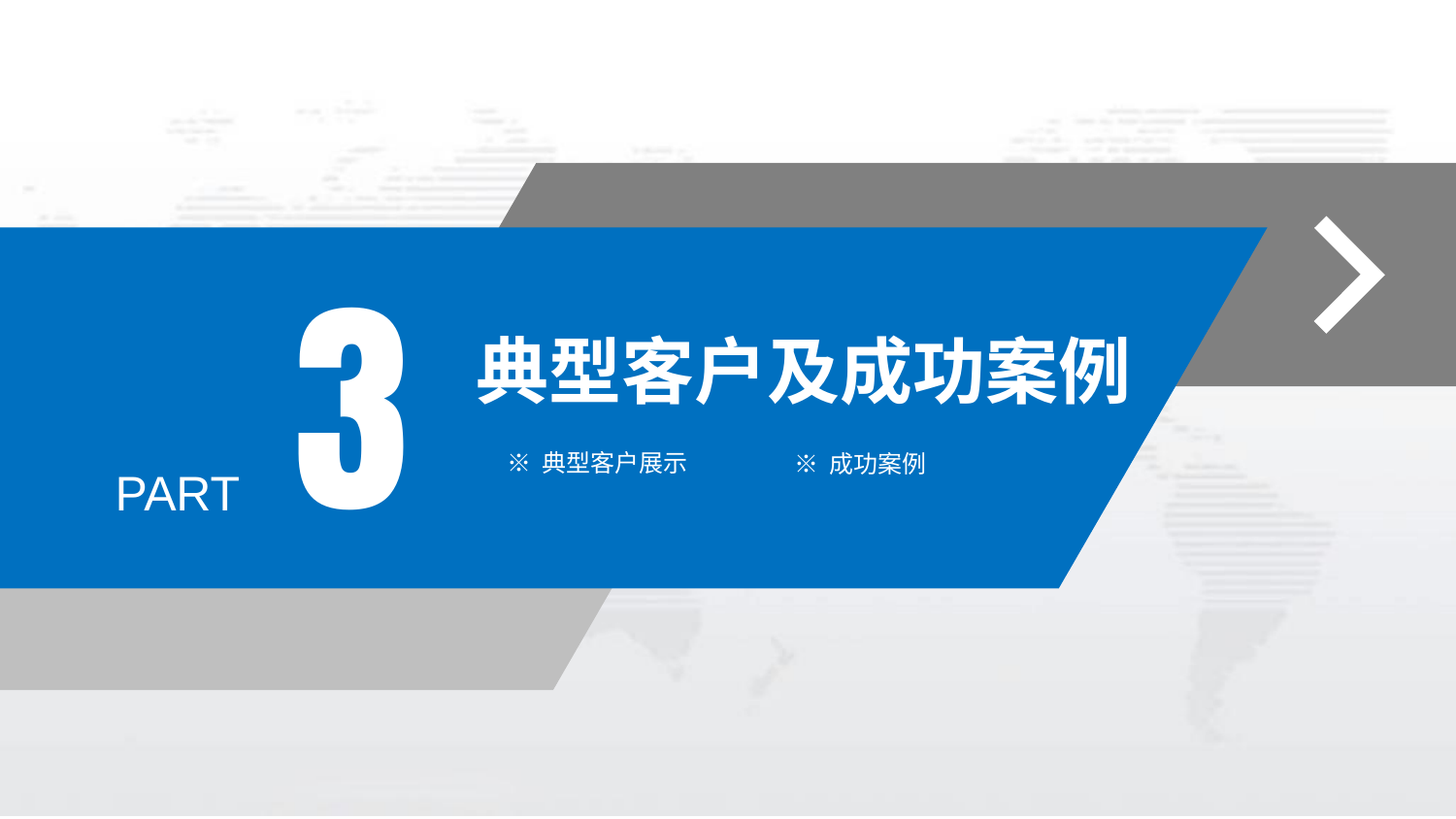

3
典型客户及成功案例
※ 典型客户展示
※ 成功案例
PART